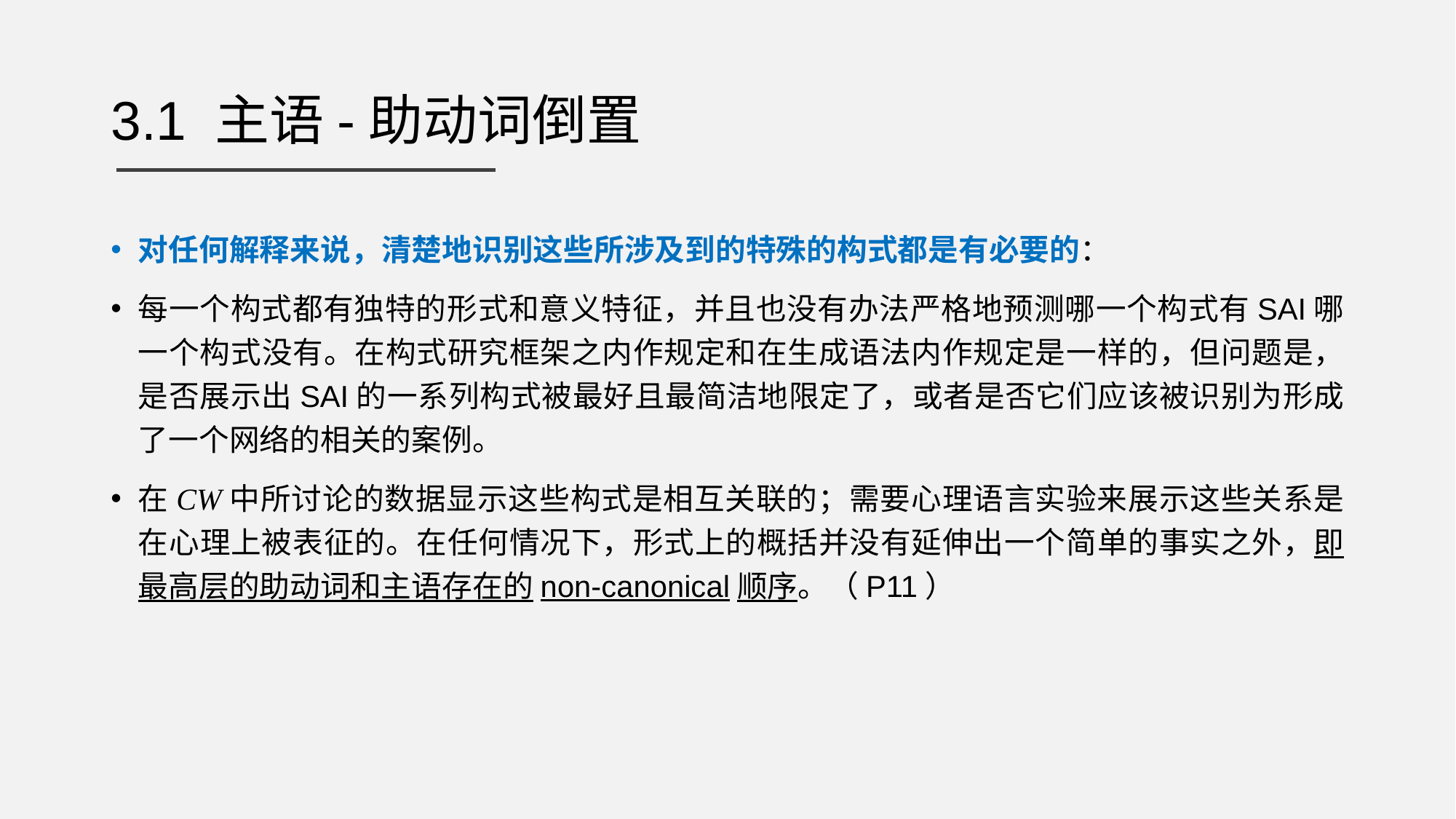

# 3.1 主语-助动词倒置
对任何解释来说，清楚地识别这些所涉及到的特殊的构式都是有必要的：
每一个构式都有独特的形式和意义特征，并且也没有办法严格地预测哪一个构式有SAI哪一个构式没有。在构式研究框架之内作规定和在生成语法内作规定是一样的，但问题是，是否展示出SAI的一系列构式被最好且最简洁地限定了，或者是否它们应该被识别为形成了一个网络的相关的案例。
在CW中所讨论的数据显示这些构式是相互关联的；需要心理语言实验来展示这些关系是在心理上被表征的。在任何情况下，形式上的概括并没有延伸出一个简单的事实之外，即最高层的助动词和主语存在的non-canonical顺序。（P11）